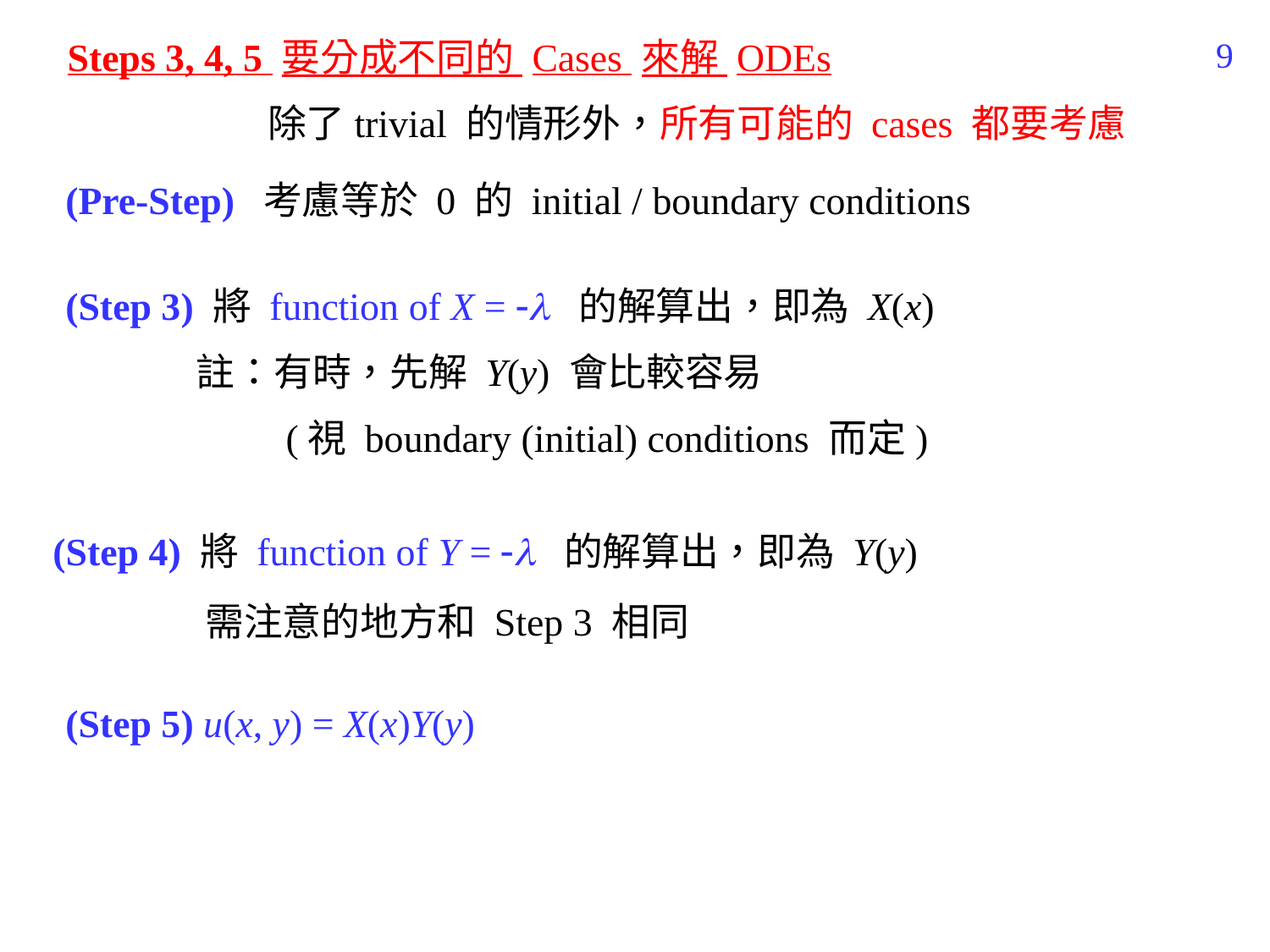

Steps 3, 4, 5 要分成不同的 Cases 來解 ODEs
                      除了trivial 的情形外，所有可能的 cases 都要考慮
9
(Pre-Step)  考慮等於 0 的 initial / boundary conditions
(Step 3) 將 function of X = −λ  的解算出，即為 X(x)
              註：有時，先解 Y(y) 會比較容易
　　　　　  (視 boundary (initial) conditions 而定)
(Step 4) 將 function of Y = −λ  的解算出，即為 Y(y)
需注意的地方和 Step 3 相同
(Step 5) u(x, y) = X(x)Y(y)